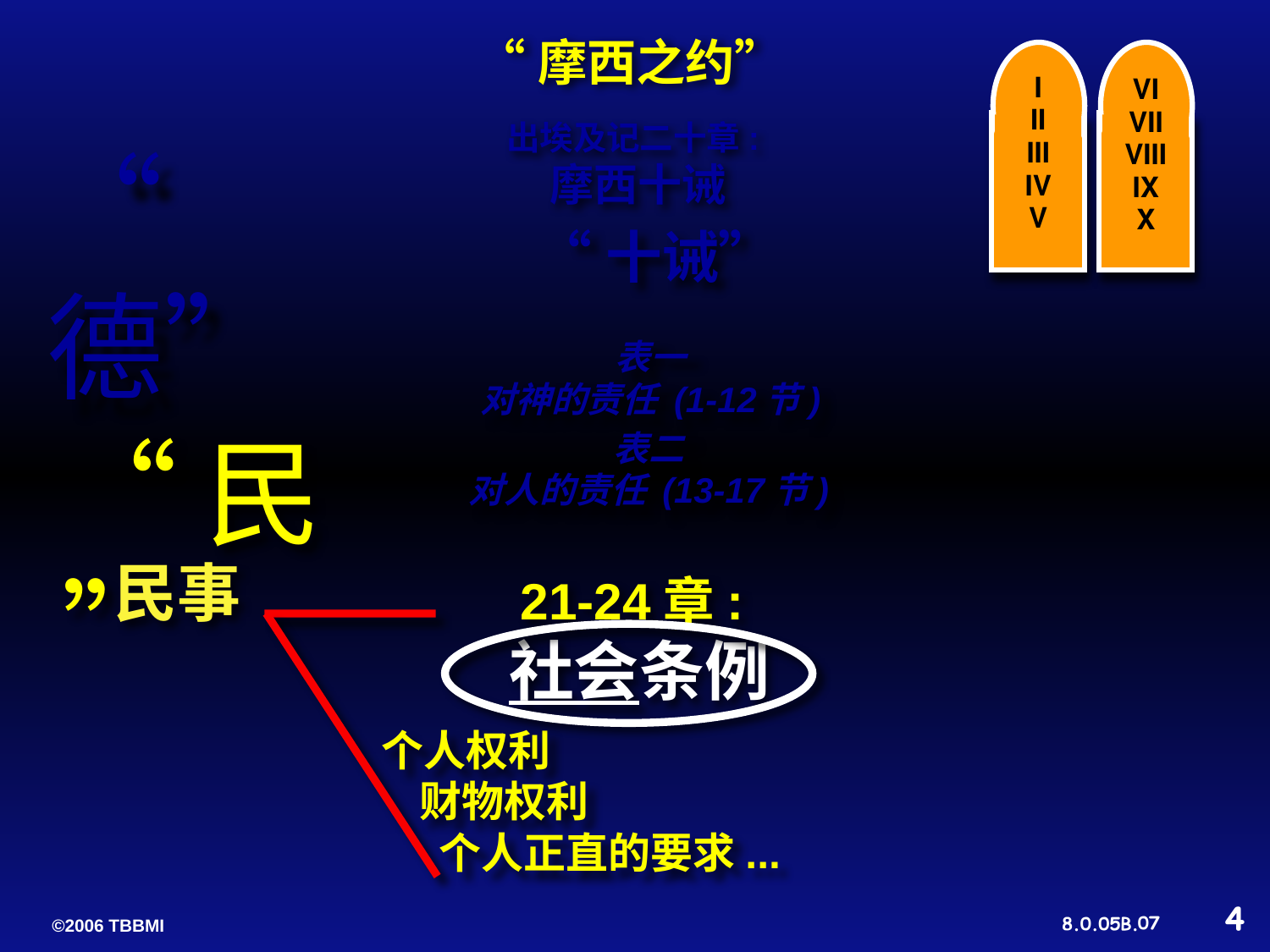

“摩西之约”

I
II
III
IV
V
VI
VII
VIII
IX
X

出埃及记二十章:
摩西十诫
“德”
“十诫”
表一
对神的责任 (1-12节)
“民”
表二
对人的责任 (13-17节)
民事
21-24章:
社会条例

个人权利
   财物权利
     个人正直的要求...
4

07